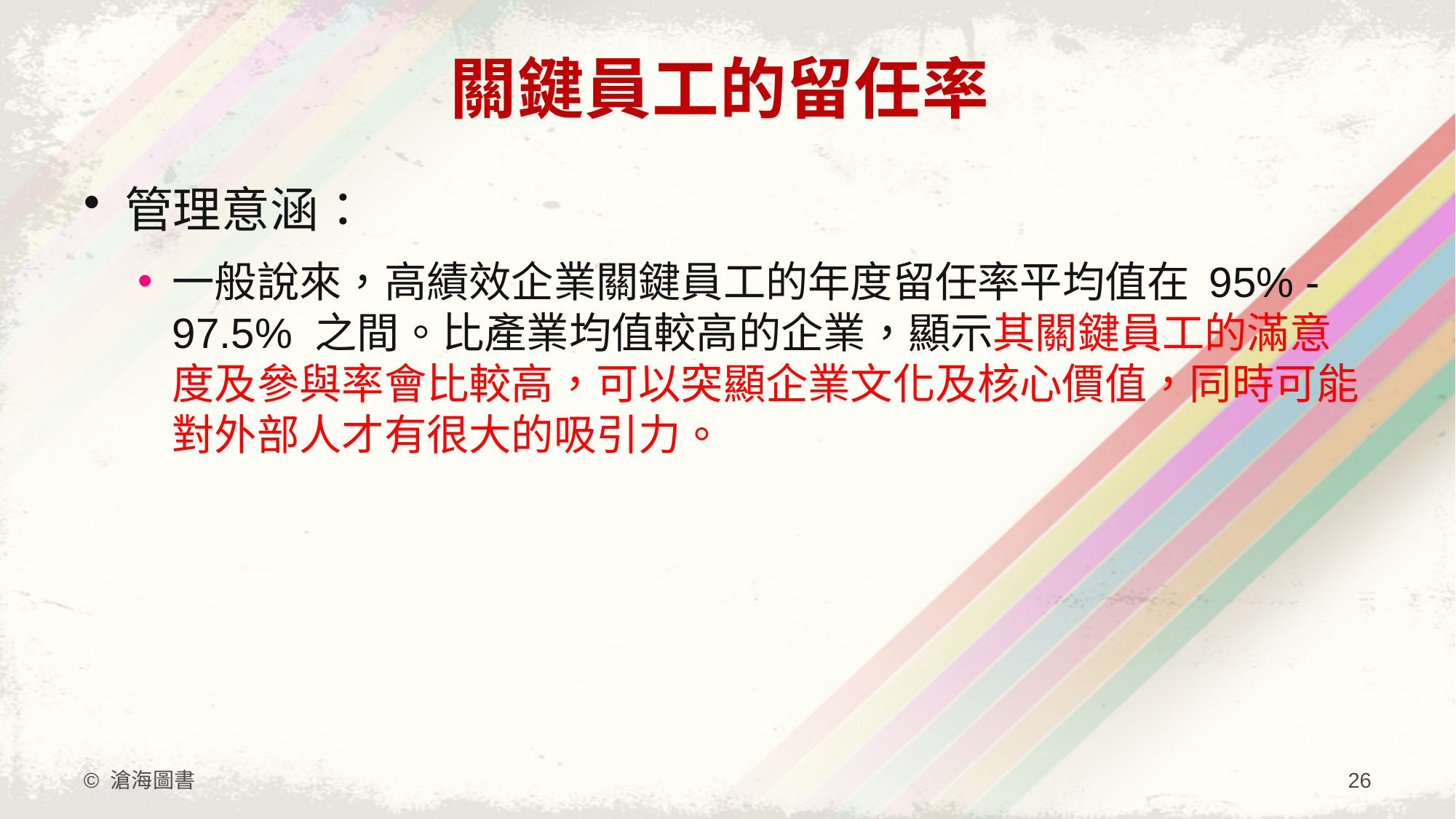

# 關鍵員工的留任率
管理意涵：
一般說來，高績效企業關鍵員工的年度留任率平均值在 95% - 97.5% 之間。比產業均值較高的企業，顯示其關鍵員工的滿意度及參與率會比較高，可以突顯企業文化及核心價值，同時可能對外部人才有很大的吸引力。

© 滄海圖書
26